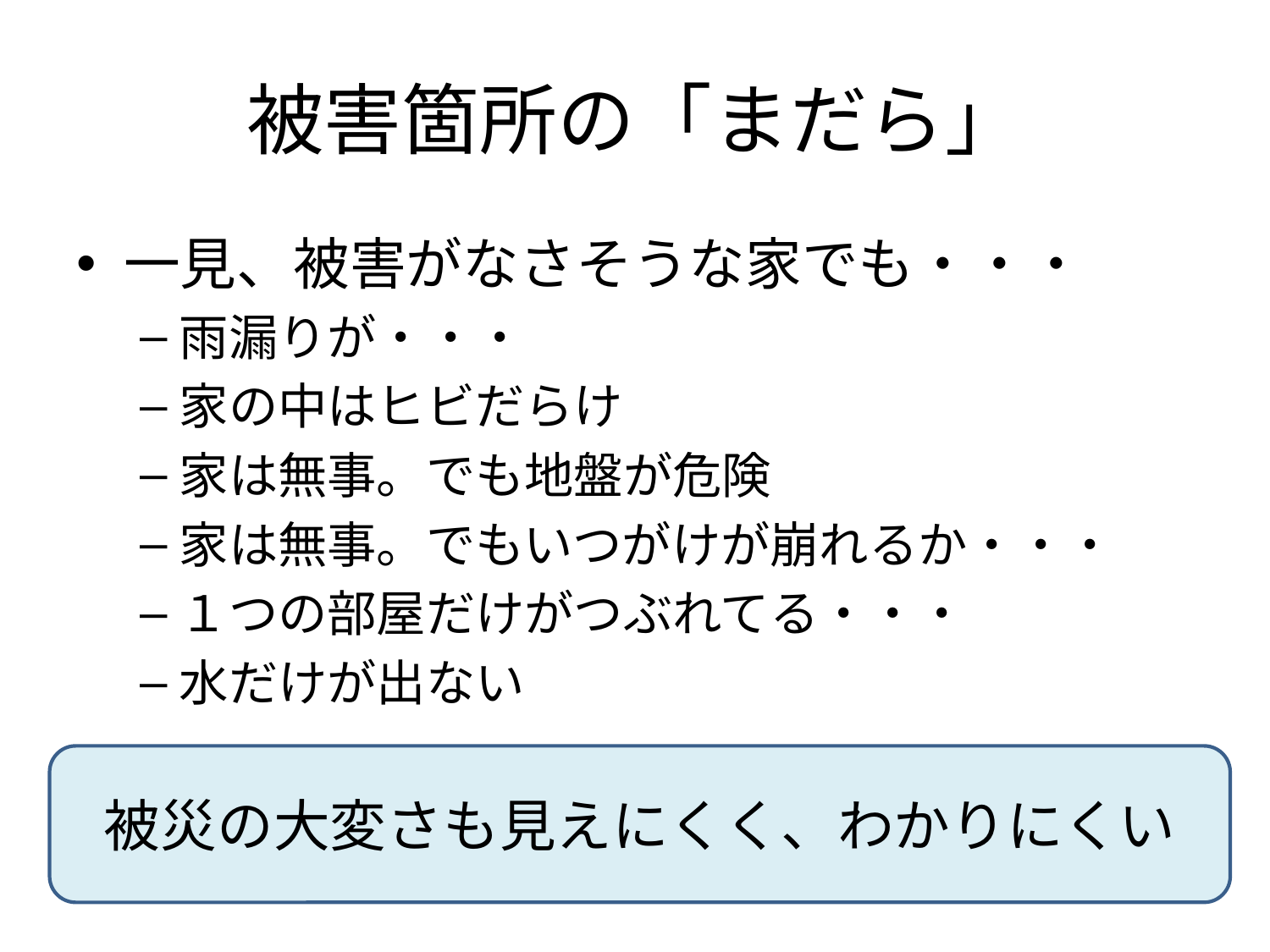

# 被害箇所の「まだら」
一見、被害がなさそうな家でも・・・
雨漏りが・・・
家の中はヒビだらけ
家は無事。でも地盤が危険
家は無事。でもいつがけが崩れるか・・・
１つの部屋だけがつぶれてる・・・
水だけが出ない

被災の大変さも見えにくく、わかりにくい